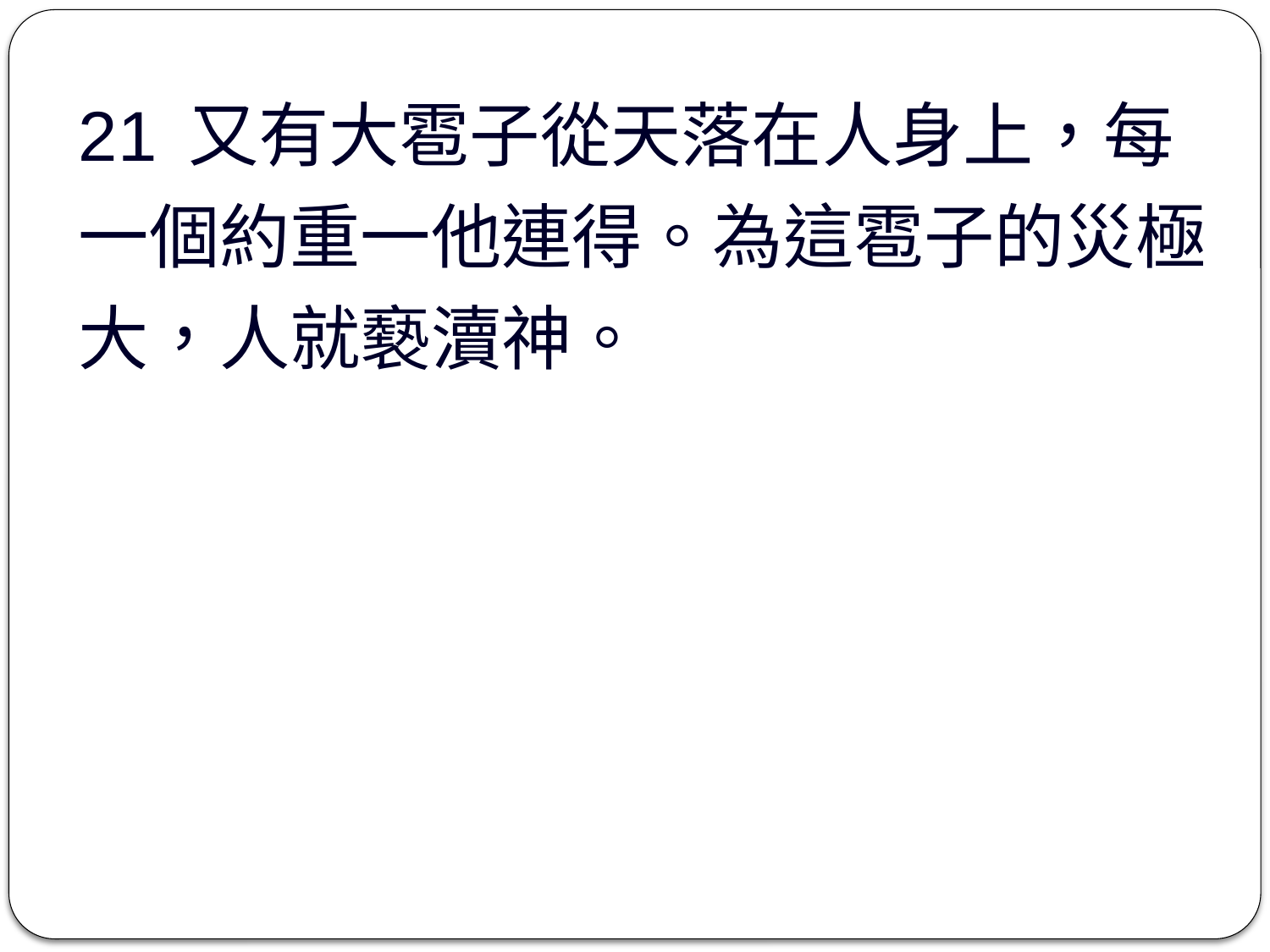

21 又有大雹子從天落在人身上，每一個約重一他連得。為這雹子的災極大，人就褻瀆神。